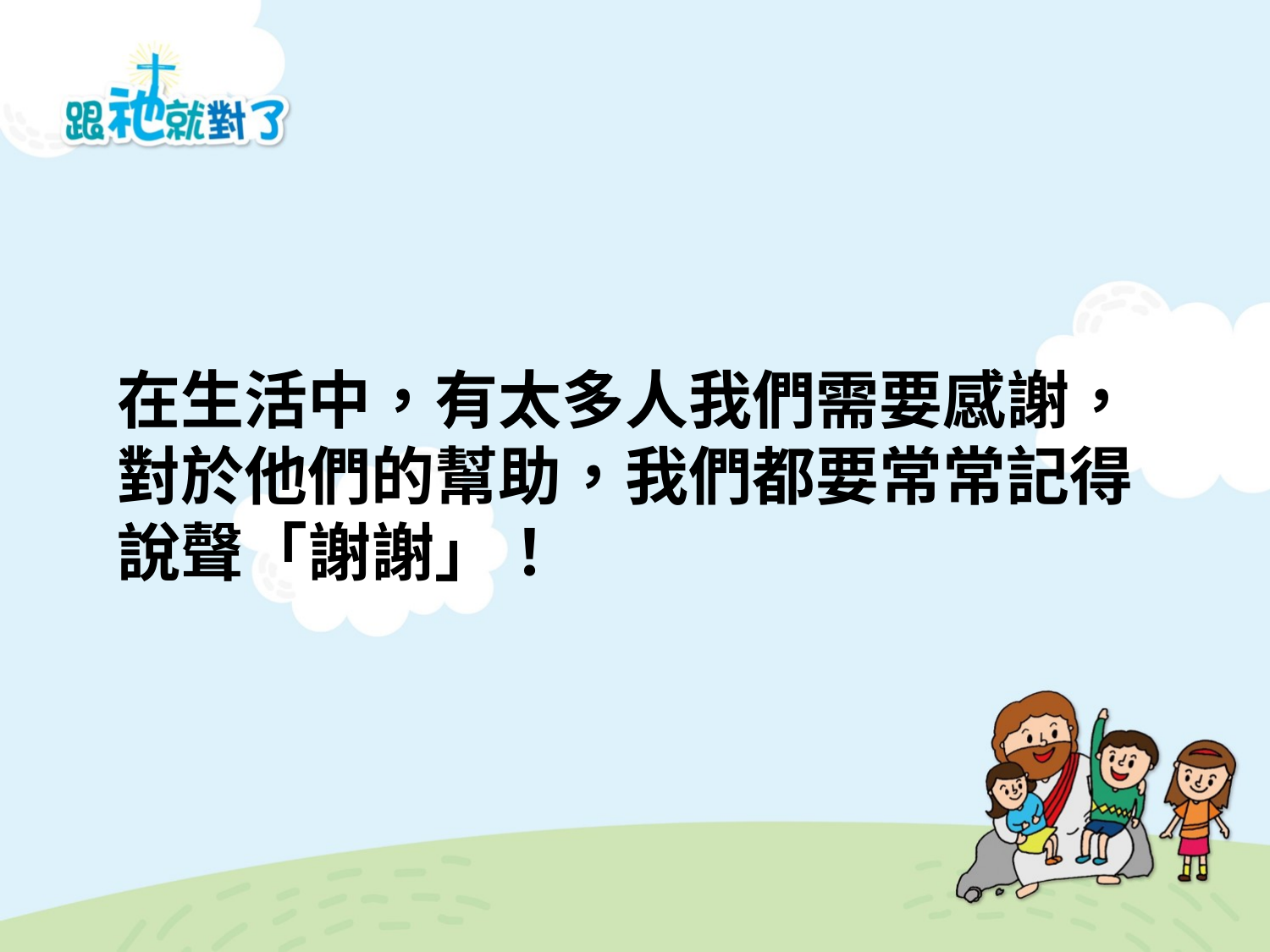

在生活中，有太多人我們需要感謝，對於他們的幫助，我們都要常常記得說聲「謝謝」！